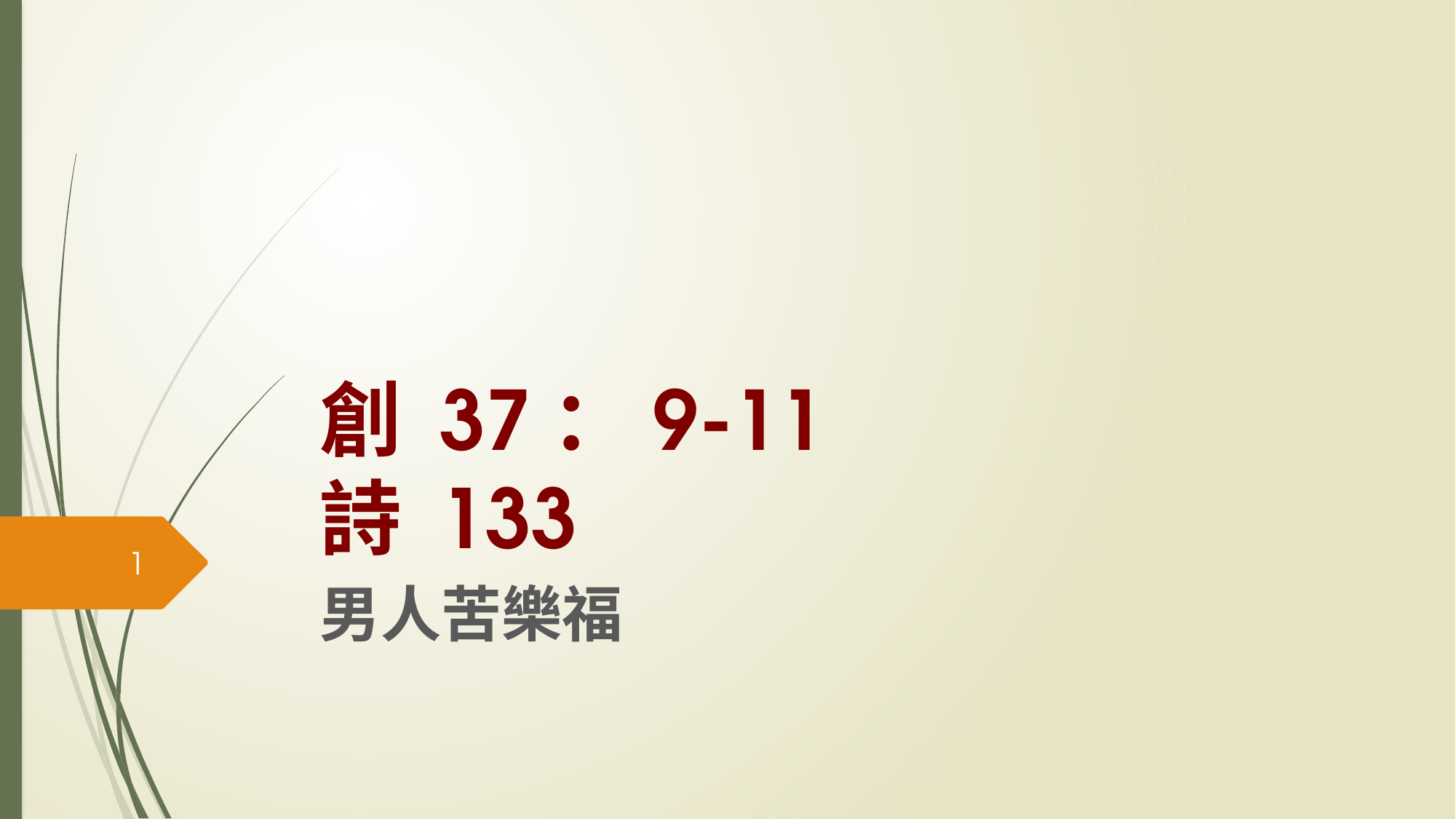

# 創 37：9-11 詩 133
1
男人苦樂福